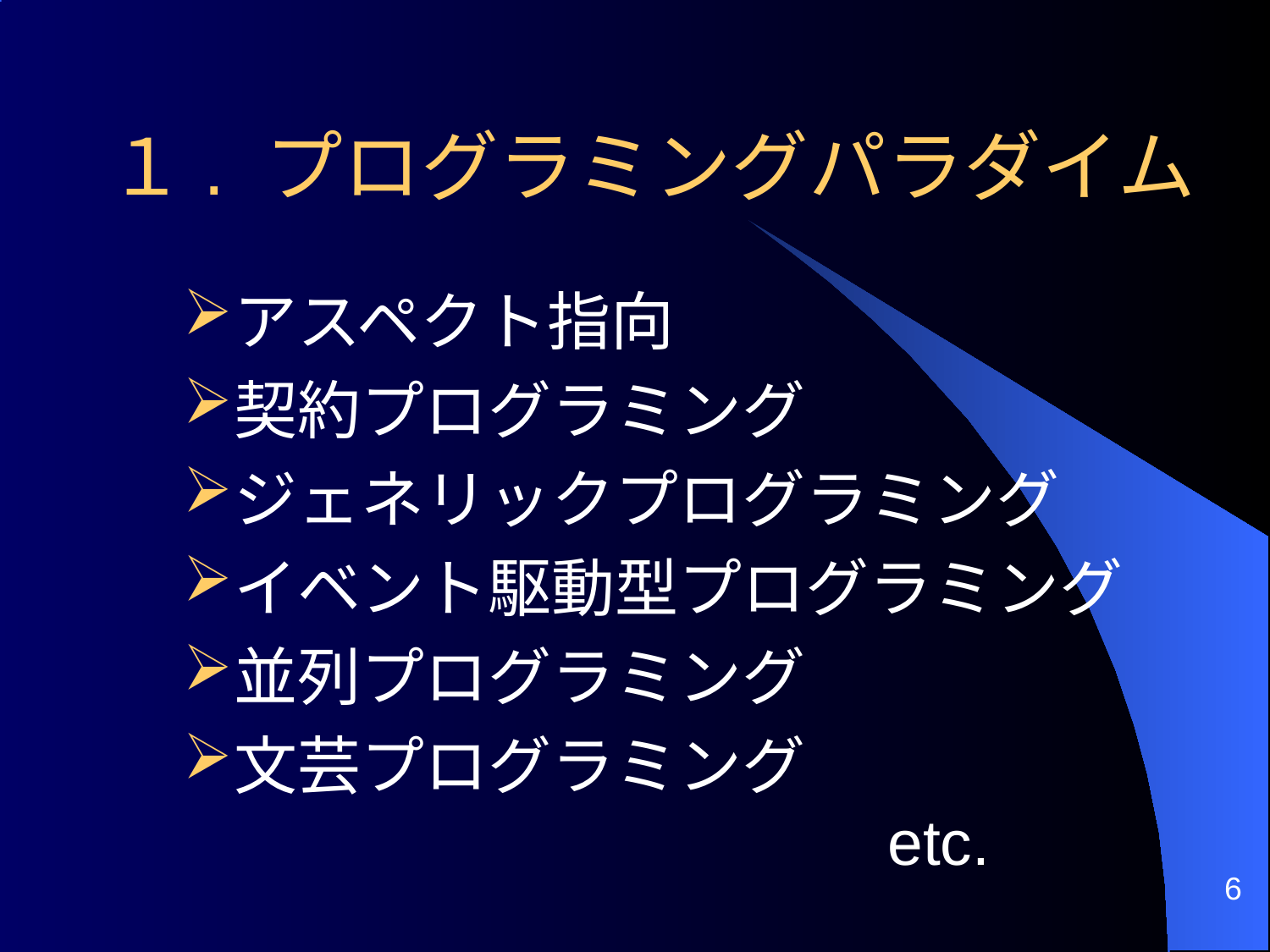

# １. プログラミングパラダイム
アスペクト指向
契約プログラミング
ジェネリックプログラミング
イベント駆動型プログラミング
並列プログラミング
文芸プログラミング
					 etc.
6